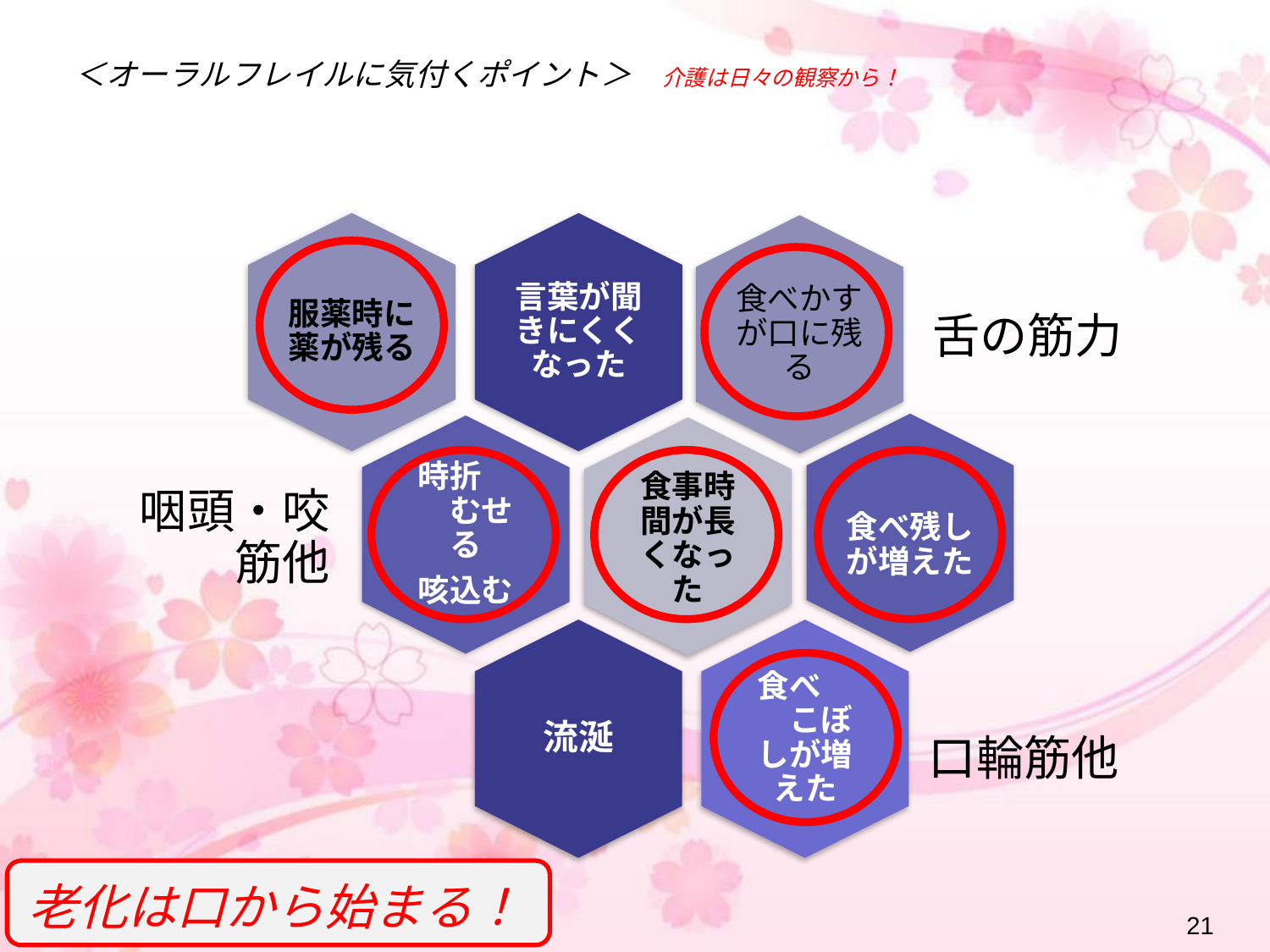

食べ　　こぼしが増えた
口輪筋他
言葉が聞きにくくなった

食べ残しが増えた

食べかすが口に残る

食事時間が長くなった

舌の筋力
服薬時に薬が残る
時折　　むせる
咳込む
咽頭・咬筋他
流涎
＜オーラルフレイルに気付くポイント＞　介護は日々の観察から！

老化は口から始まる！
21